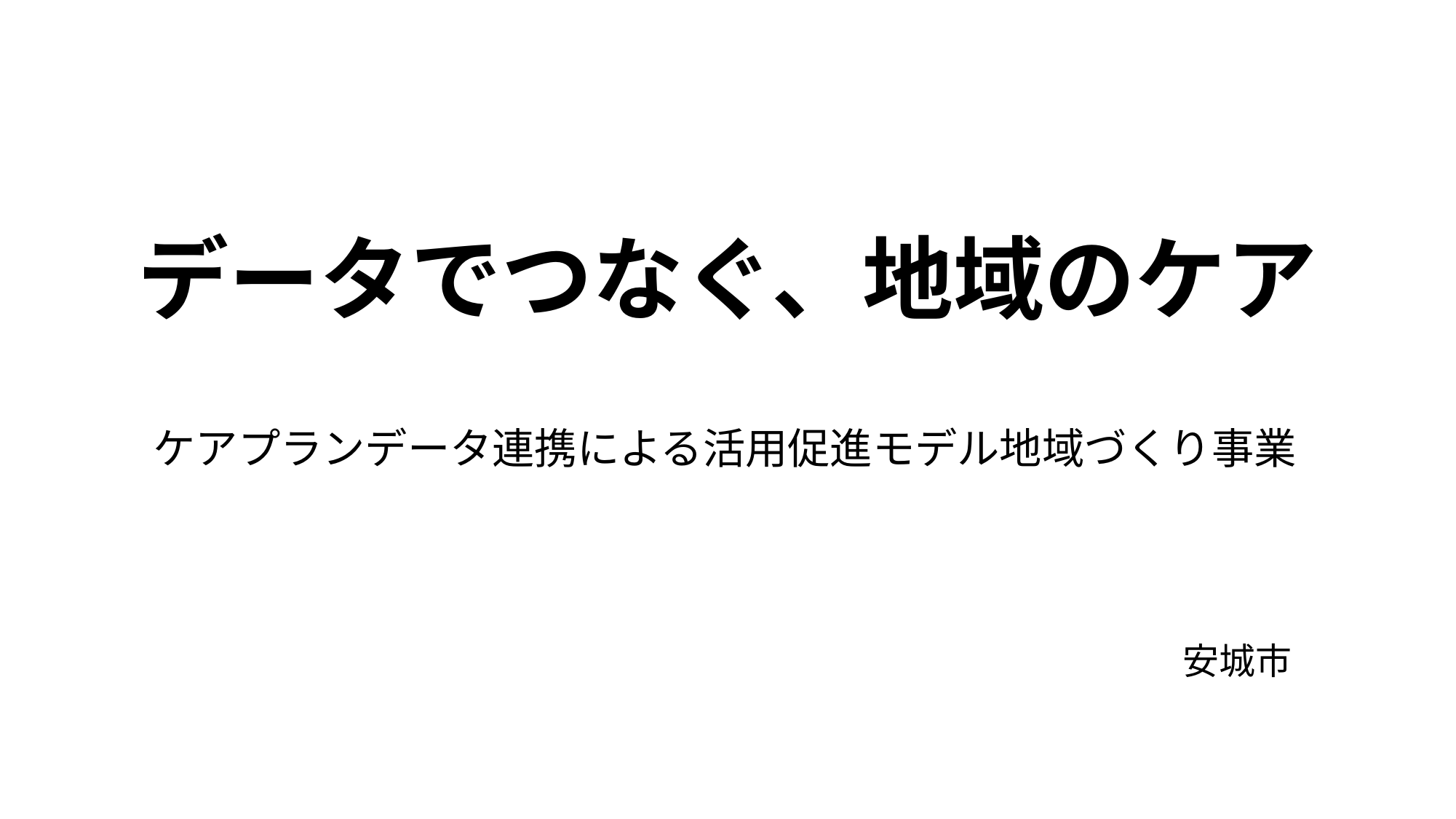

# データでつなぐ、地域のケア
ケアプランデータ連携による活用促進モデル地域づくり事業
安城市